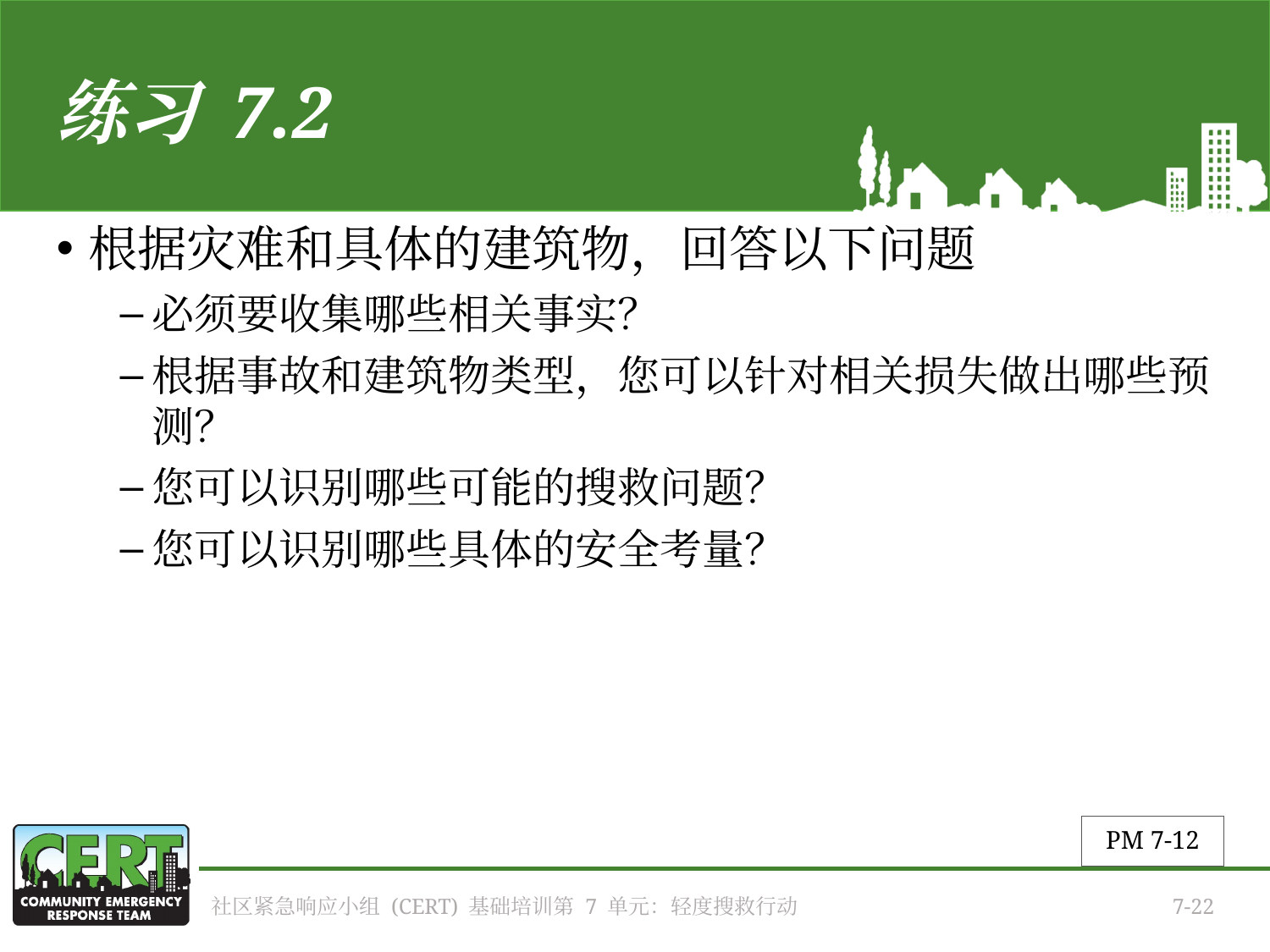

# 练习 7.2
根据灾难和具体的建筑物，回答以下问题
必须要收集哪些相关事实？
根据事故和建筑物类型，您可以针对相关损失做出哪些预测？
您可以识别哪些可能的搜救问题？
您可以识别哪些具体的安全考量？

PM 7-12
社区紧急响应小组 (CERT) 基础培训第 7 单元：轻度搜救行动
7-22